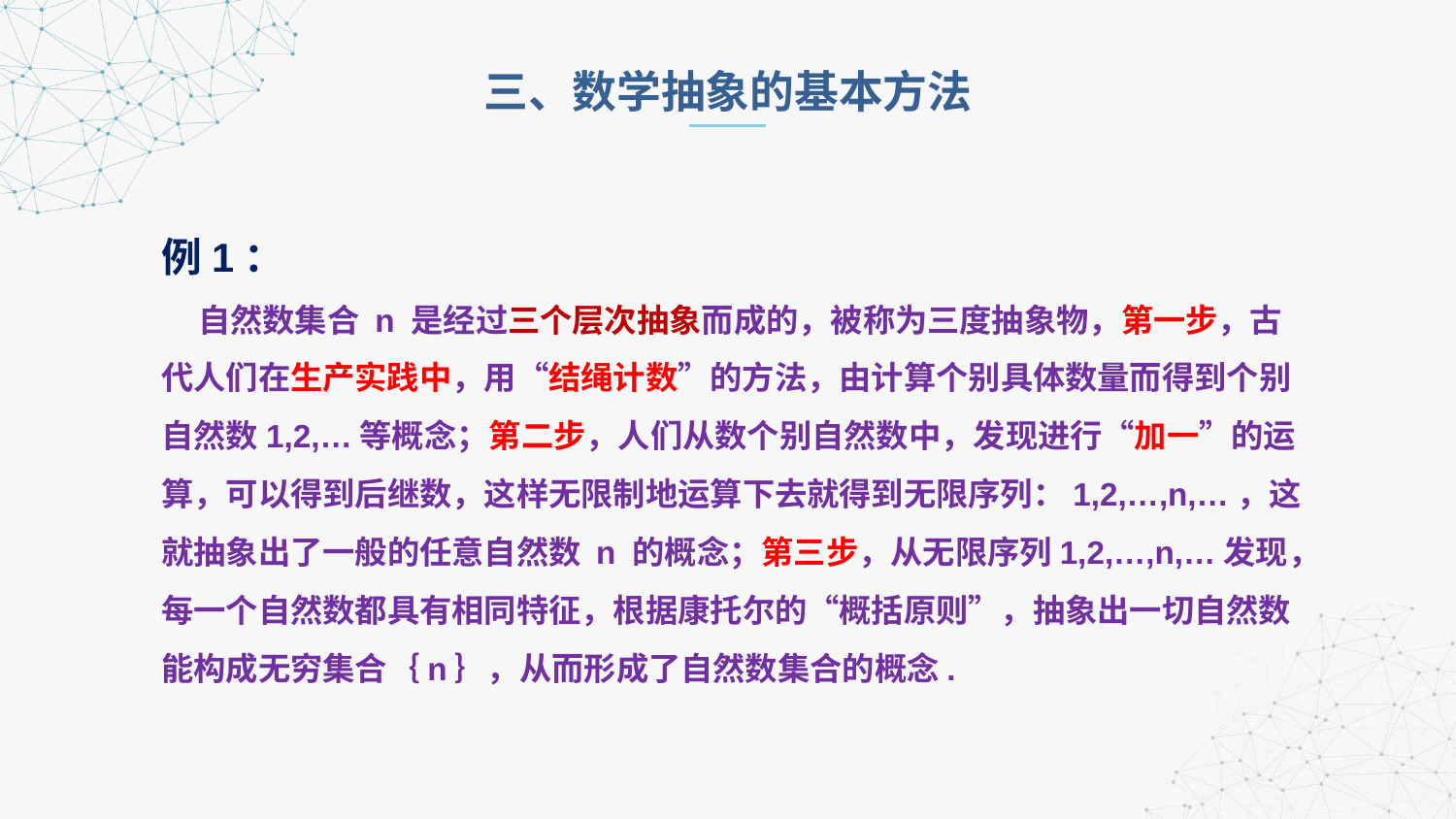

三、数学抽象的基本方法
例1：
    自然数集合 n 是经过三个层次抽象而成的，被称为三度抽象物，第一步，古代人们在生产实践中，用“结绳计数”的方法，由计算个别具体数量而得到个别自然数1,2,…等概念；第二步，人们从数个别自然数中，发现进行“加一”的运算，可以得到后继数，这样无限制地运算下去就得到无限序列：1,2,…,n,…，这就抽象出了一般的任意自然数 n 的概念；第三步，从无限序列1,2,…,n,…发现，每一个自然数都具有相同特征，根据康托尔的“概括原则”，抽象出一切自然数能构成无穷集合｛n｝，从而形成了自然数集合的概念.